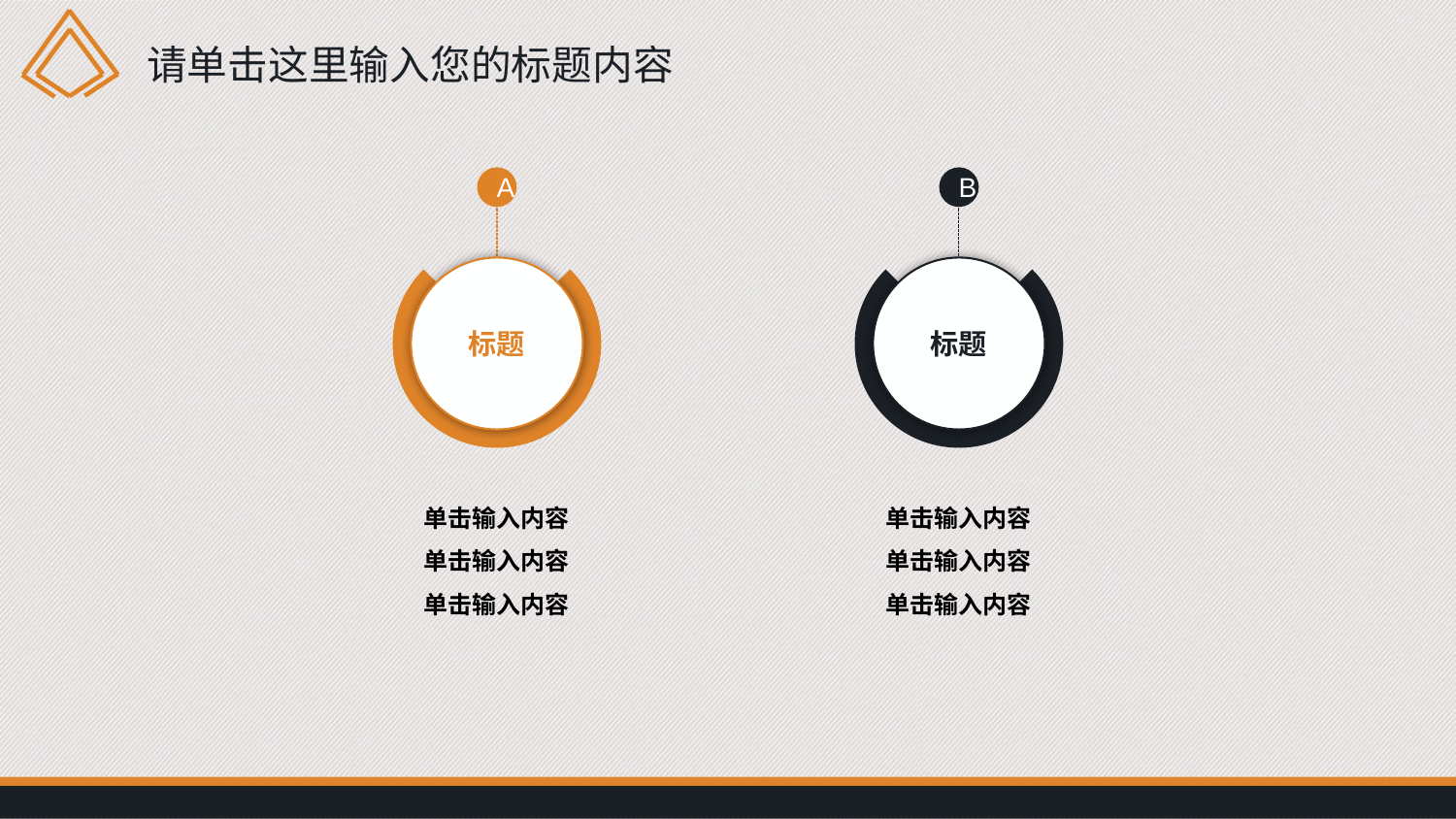

请单击这里输入您的标题内容
A
B
标题
标题

单击输入内容
单击输入内容
单击输入内容
单击输入内容
单击输入内容
单击输入内容